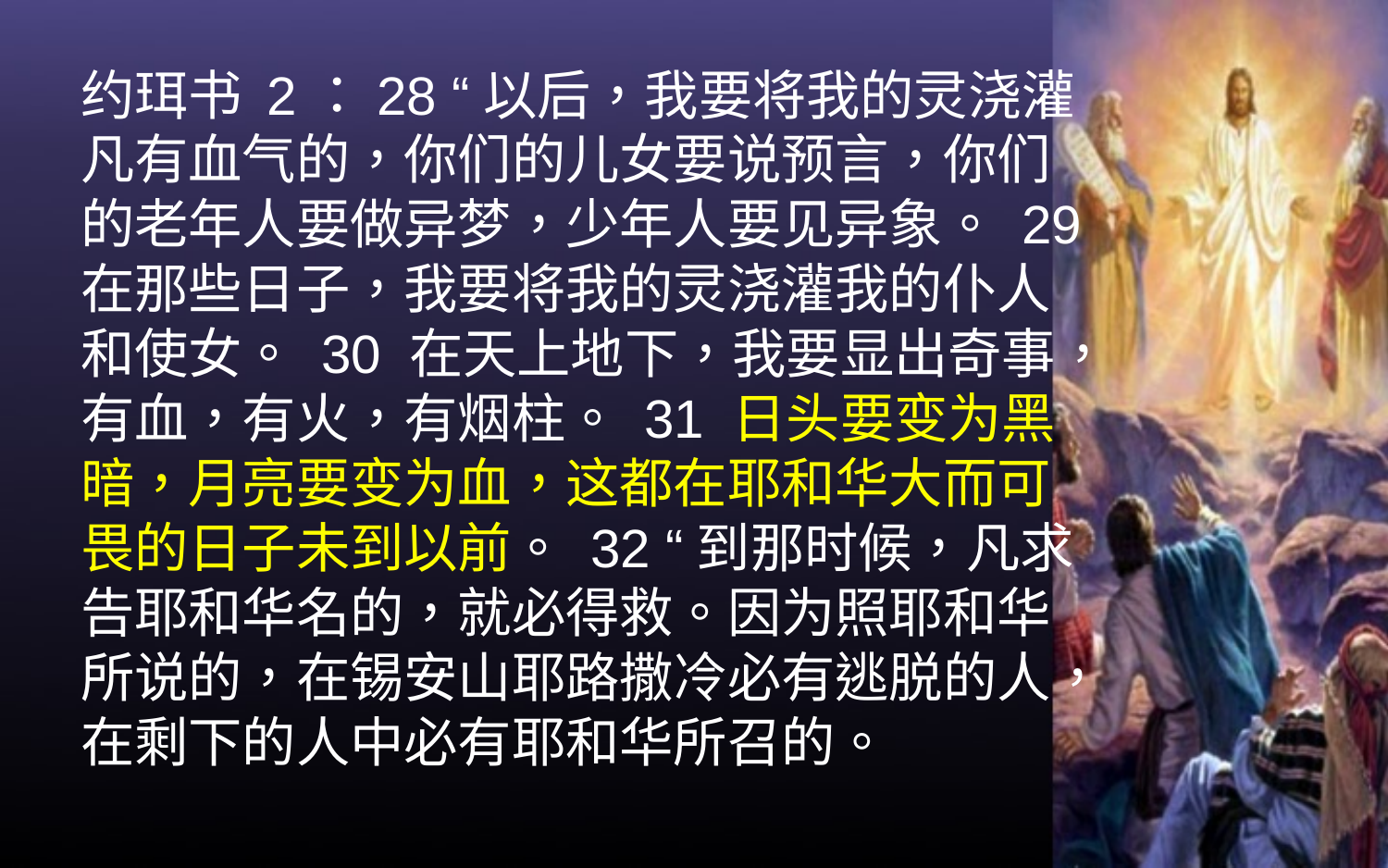

约珥书 2：28 “以后，我要将我的灵浇灌凡有血气的，你们的儿女要说预言，你们的老年人要做异梦，少年人要见异象。 29 在那些日子，我要将我的灵浇灌我的仆人和使女。 30 在天上地下，我要显出奇事，有血，有火，有烟柱。 31 日头要变为黑暗，月亮要变为血，这都在耶和华大而可畏的日子未到以前。 32 “到那时候，凡求告耶和华名的，就必得救。因为照耶和华所说的，在锡安山耶路撒冷必有逃脱的人，在剩下的人中必有耶和华所召的。